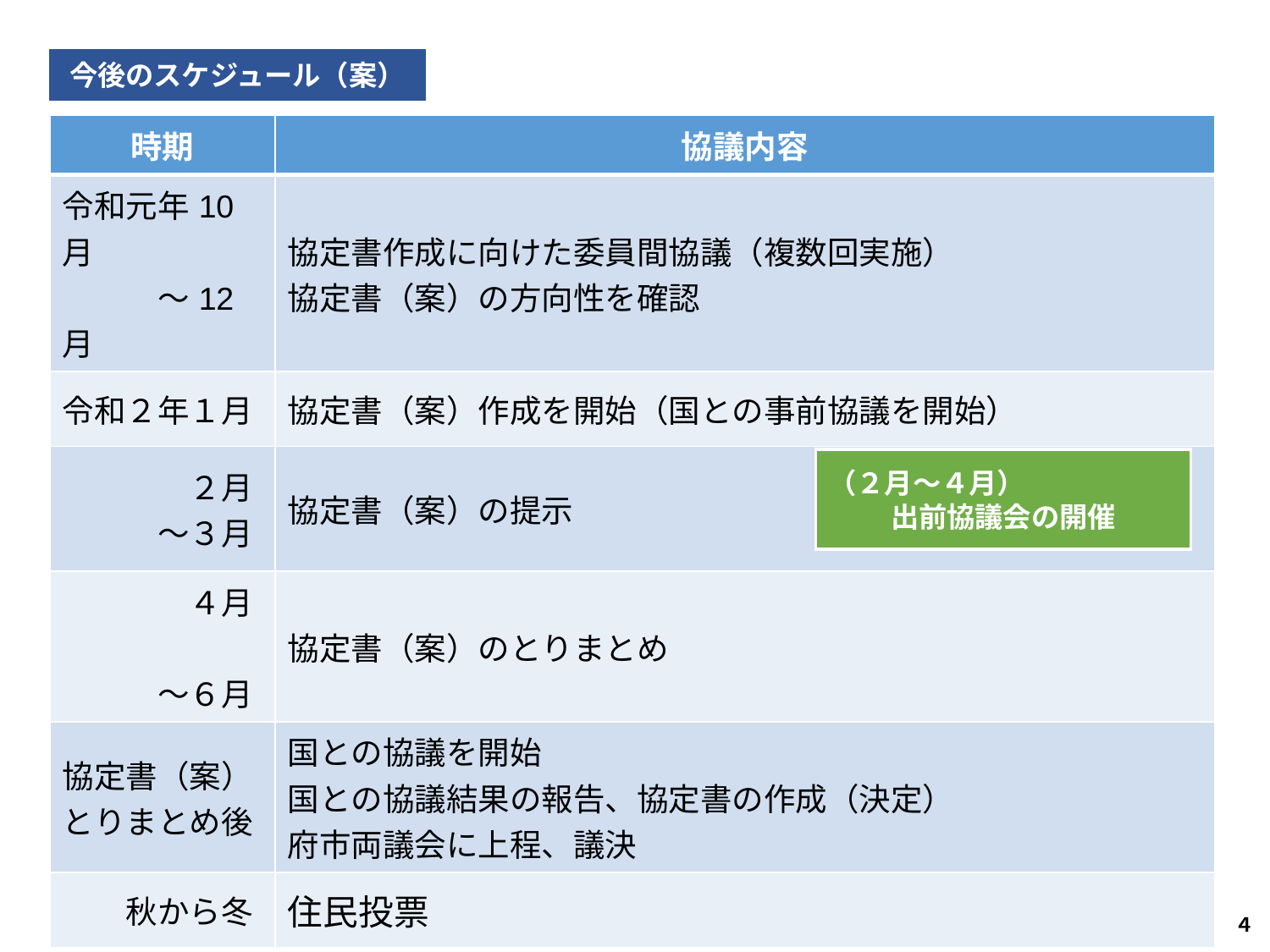

今後のスケジュール（案）
| 時期 | 協議内容 |
| --- | --- |
| 令和元年10月 　　　～12月 | 協定書作成に向けた委員間協議（複数回実施） 協定書（案）の方向性を確認 |
| 令和２年１月 | 協定書（案）作成を開始（国との事前協議を開始） |
| ２月 　　　～３月 | 協定書（案）の提示 |
| ４月　　 　　　～６月 | 協定書（案）のとりまとめ |
| 協定書（案） とりまとめ後 | 国との協議を開始 国との協議結果の報告、協定書の作成（決定） 府市両議会に上程、議決 |
| 秋から冬 | 住民投票 |
（２月～４月）
出前協議会の開催
４